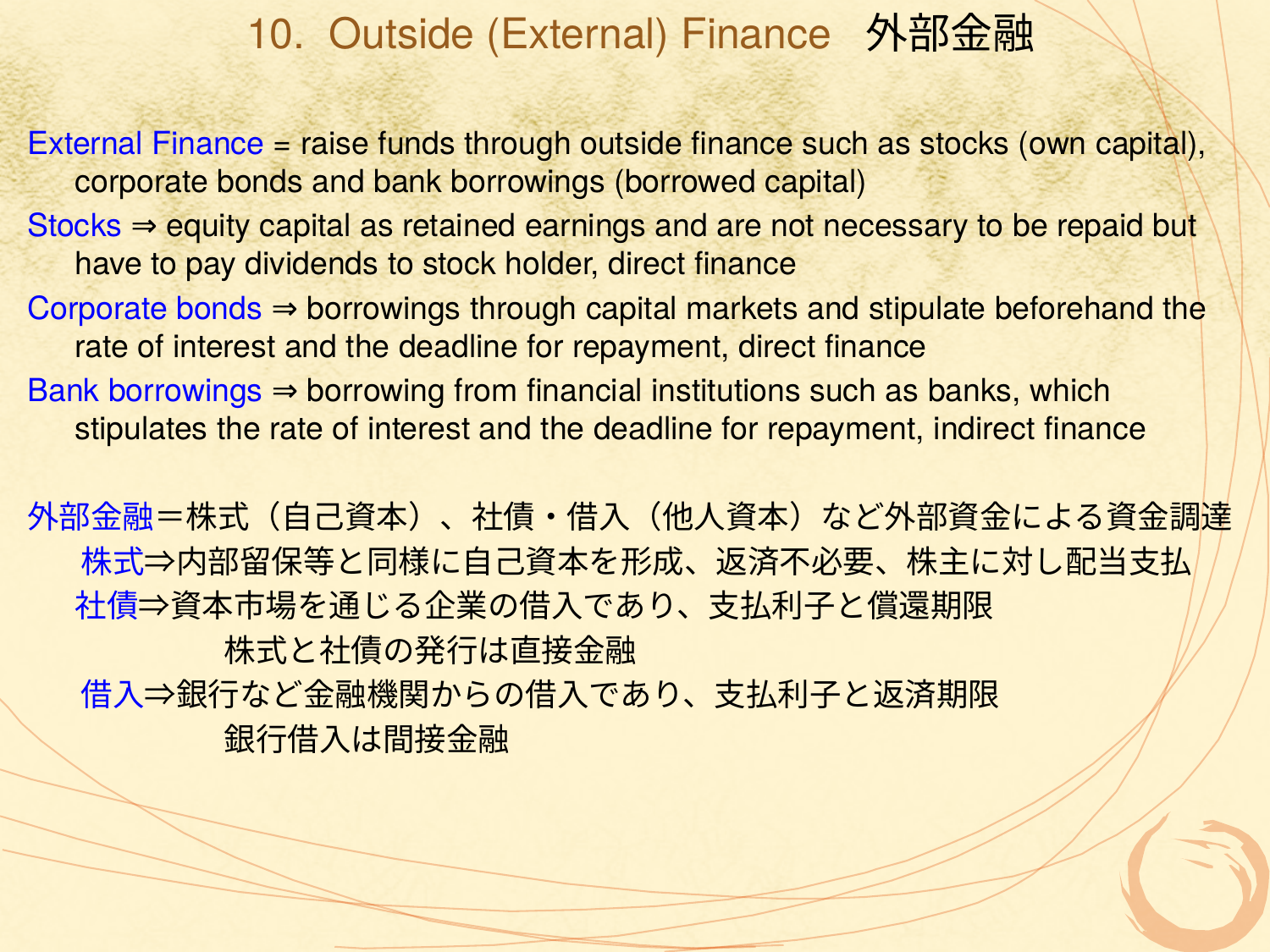

10.  Outside (External) Finance  外部金融
External Finance = raise funds through outside finance such as stocks (own capital), corporate bonds and bank borrowings (borrowed capital)
Stocks ⇒ equity capital as retained earnings and are not necessary to be repaid but have to pay dividends to stock holder, direct finance
Corporate bonds ⇒ borrowings through capital markets and stipulate beforehand the rate of interest and the deadline for repayment, direct finance
Bank borrowings ⇒ borrowing from financial institutions such as banks, which stipulates the rate of interest and the deadline for repayment, indirect finance

外部金融＝株式（自己資本）、社債・借入（他人資本）など外部資金による資金調達
  　株式⇒内部留保等と同様に自己資本を形成、返済不必要、株主に対し配当支払
　	社債⇒資本市場を通じる企業の借入であり、支払利子と償還期限
    		  株式と社債の発行は直接金融
  　借入⇒銀行など金融機関からの借入であり、支払利子と返済期限
		  銀行借入は間接金融